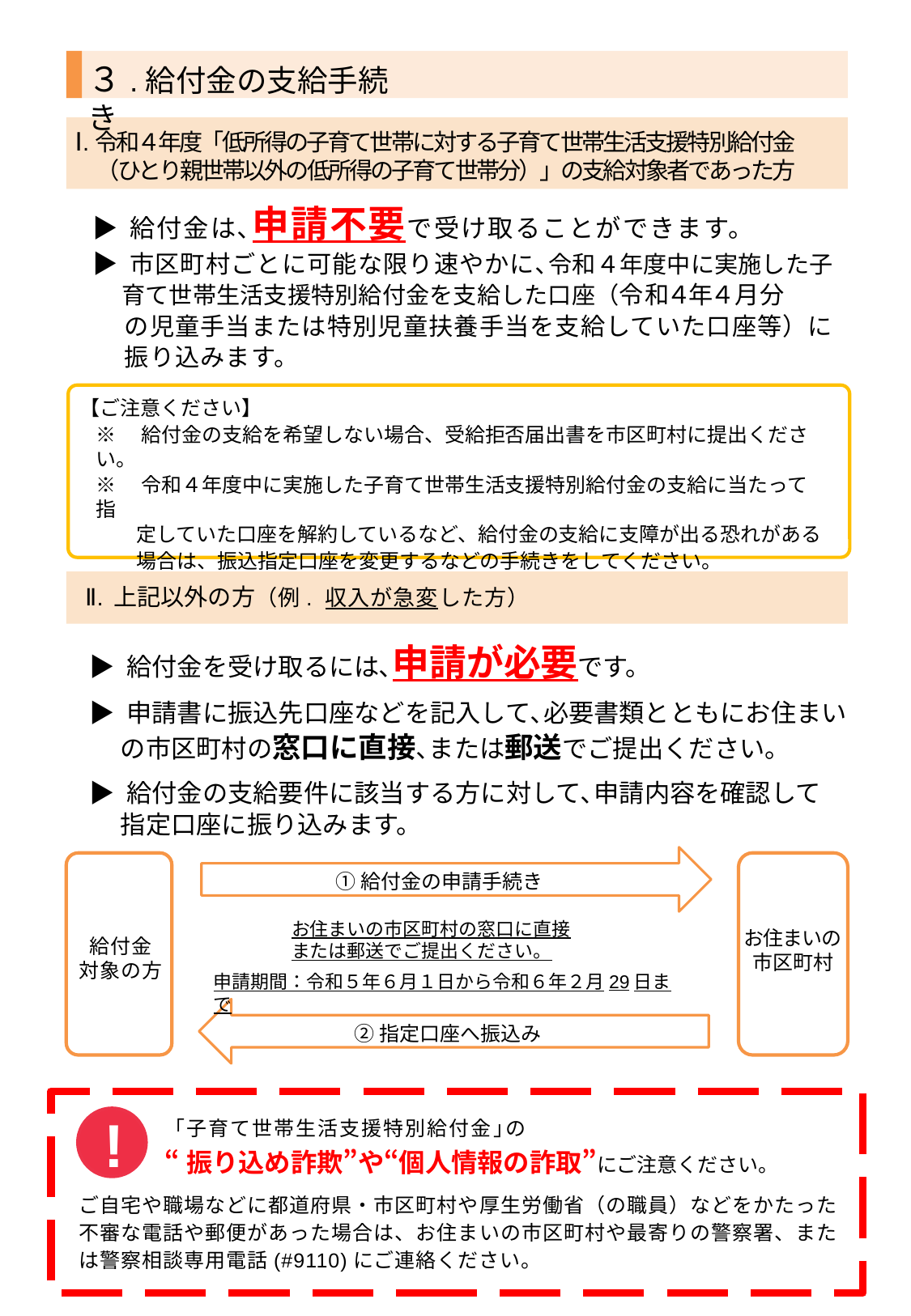

３.給付金の支給手続き

Ⅰ.令和４年度「低所得の子育て世帯に対する子育て世帯生活支援特別給付金
　（ひとり親世帯以外の低所得の子育て世帯分）」の支給対象者であった方
▶ 給付金は､申請不要で受け取ることができます。
▶ 市区町村ごとに可能な限り速やかに､令和４年度中に実施した子
　 育て世帯生活支援特別給付金を支給した口座（令和４年４月分
　 の児童手当または特別児童扶養手当を支給していた口座等）に
　 振り込みます。

【ご注意ください】
※　給付金の支給を希望しない場合、受給拒否届出書を市区町村に提出ください。
※　令和４年度中に実施した子育て世帯生活支援特別給付金の支給に当たって指
　　定していた口座を解約しているなど、給付金の支給に支障が出る恐れがある
　　場合は、振込指定口座を変更するなどの手続きをしてください。

Ⅱ. 上記以外の方（例. 収入が急変した方）
▶ 給付金を受け取るには､申請が必要です。
▶ 申請書に振込先口座などを記入して､必要書類とともにお住まい
　 の市区町村の窓口に直接､または郵送でご提出ください。
▶ 給付金の支給要件に該当する方に対して､申請内容を確認して
　 指定口座に振り込みます。

①給付金の申請手続き

お住まいの市区町村の窓口に直接
または郵送でご提出ください。
お住まいの
市区町村
給付金
対象の方
申請期間：令和５年６月１日から令和６年２月29日まで

②指定口座へ振込み

!

「子育て世帯生活支援特別給付金｣の
“振り込め詐欺”や“個人情報の詐取”にご注意ください。
ご自宅や職場などに都道府県・市区町村や厚生労働省（の職員）などをかたった
不審な電話や郵便があった場合は、お住まいの市区町村や最寄りの警察署、また
は警察相談専用電話(#9110)にご連絡ください。